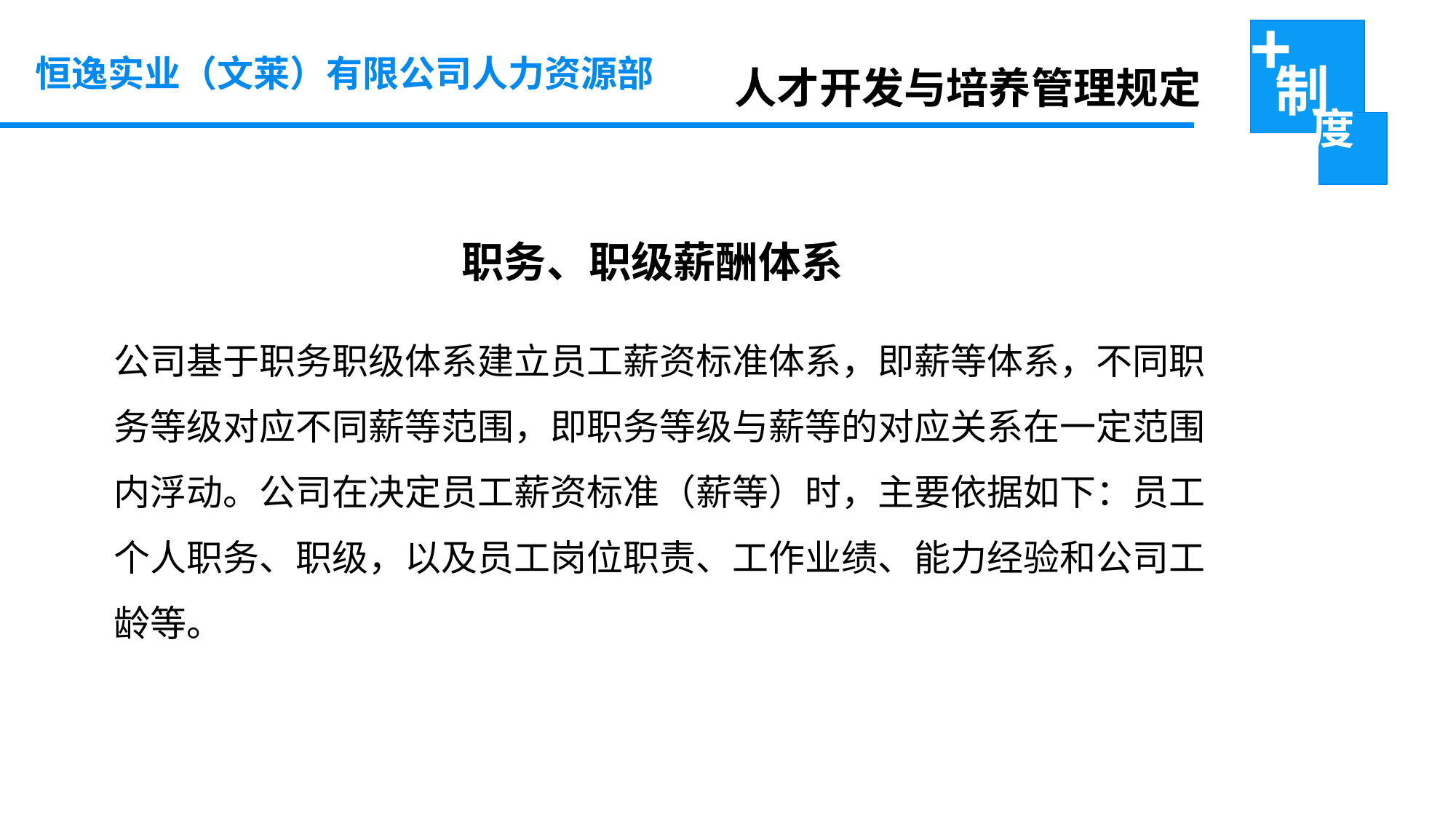

恒逸实业（文莱）有限公司人力资源部
人才开发与培养管理规定
职务、职级薪酬体系

公司基于职务职级体系建立员工薪资标准体系，即薪等体系，不同职务等级对应不同薪等范围，即职务等级与薪等的对应关系在一定范围内浮动。公司在决定员工薪资标准（薪等）时，主要依据如下：员工个人职务、职级，以及员工岗位职责、工作业绩、能力经验和公司工龄等。